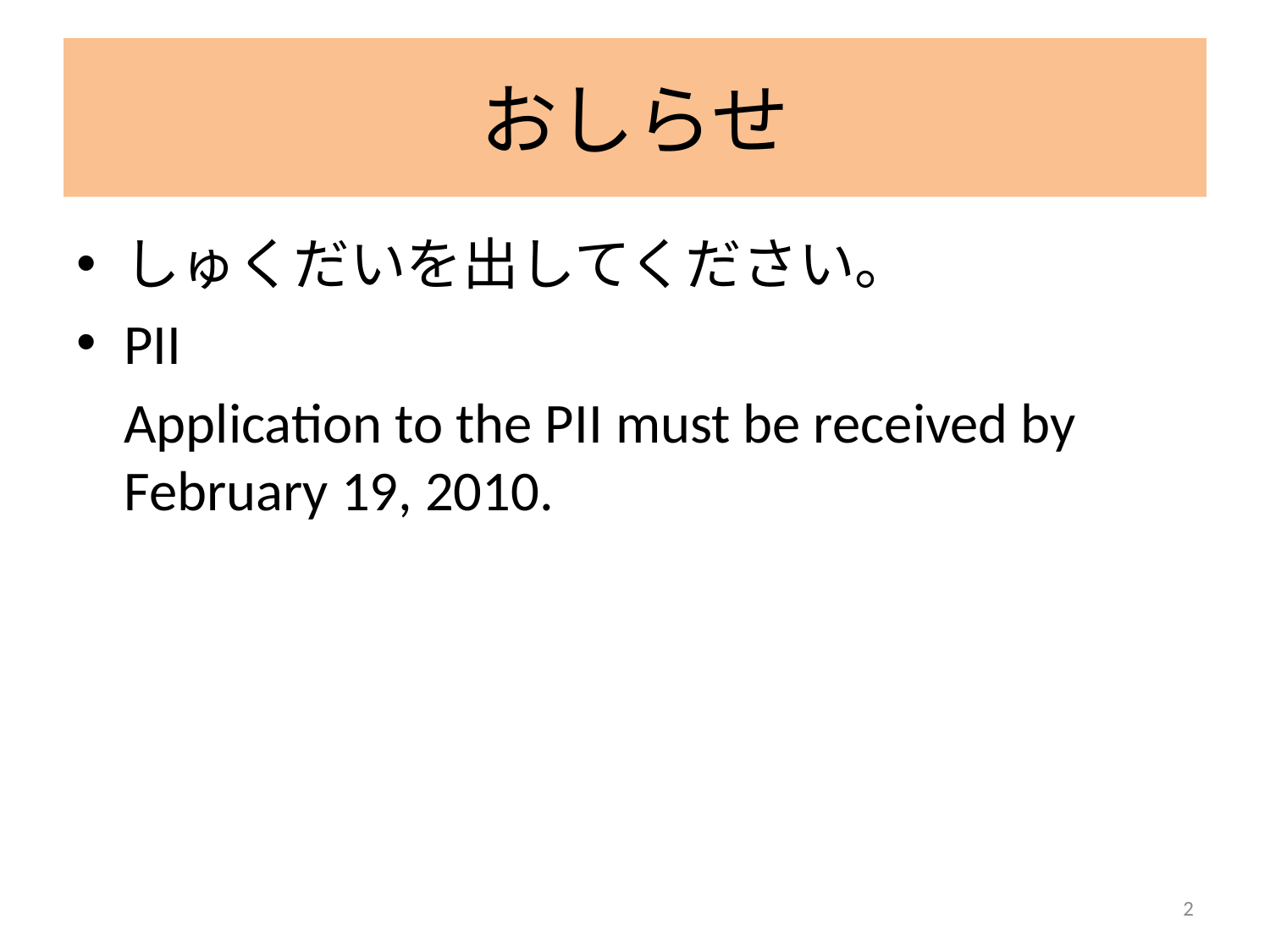

# おしらせ
しゅくだいを出してください。
PII
	Application to the PII must be received by February 19, 2010.
2